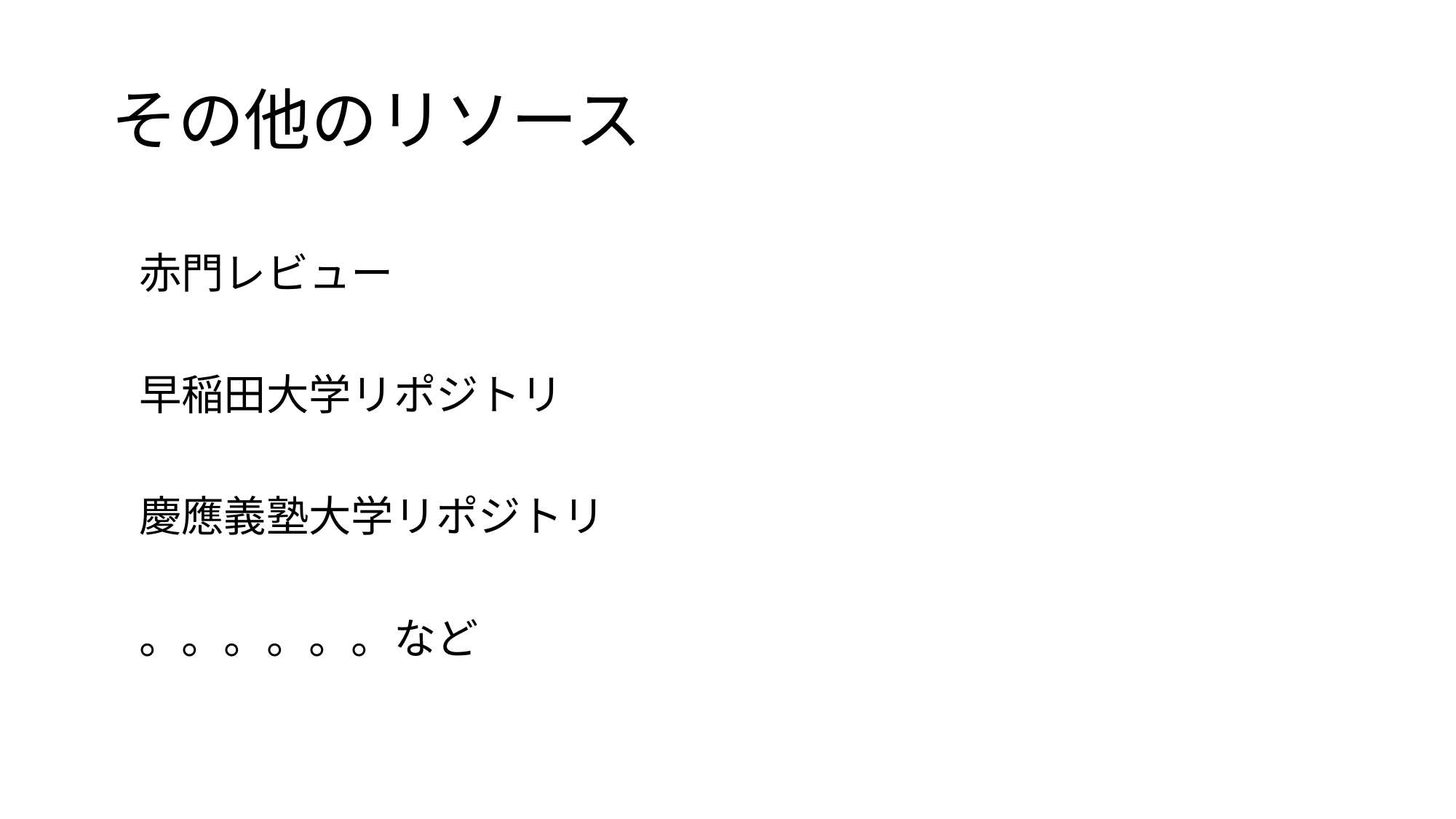

# その他のリソース
赤門レビュー

早稲田大学リポジトリ

慶應義塾大学リポジトリ

。。。。。。など